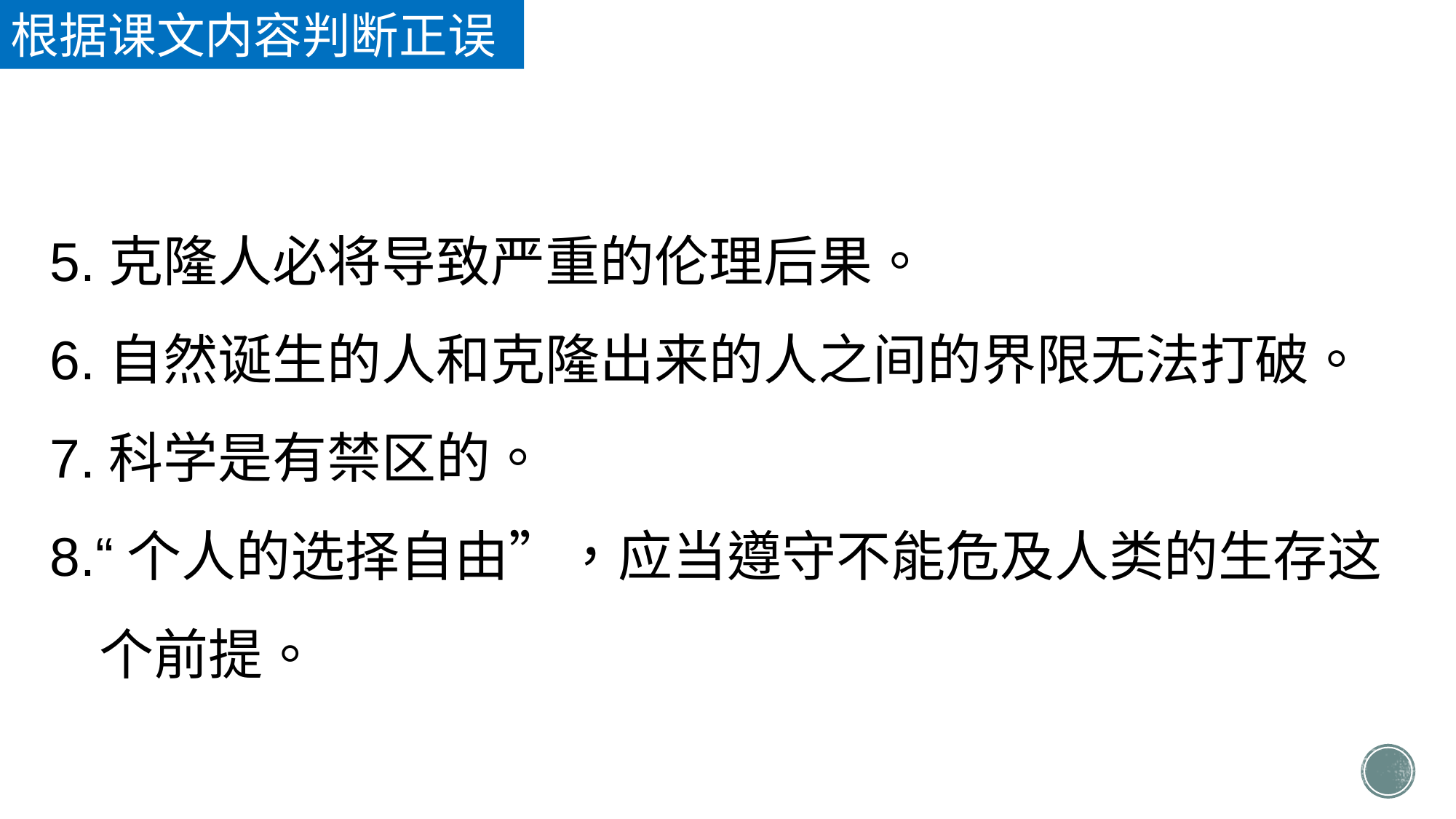

根据课文内容判断正误
5.克隆人必将导致严重的伦理后果。
6.自然诞生的人和克隆出来的人之间的界限无法打破。
7.科学是有禁区的。
8.“个人的选择自由”，应当遵守不能危及人类的生存这
   个前提。